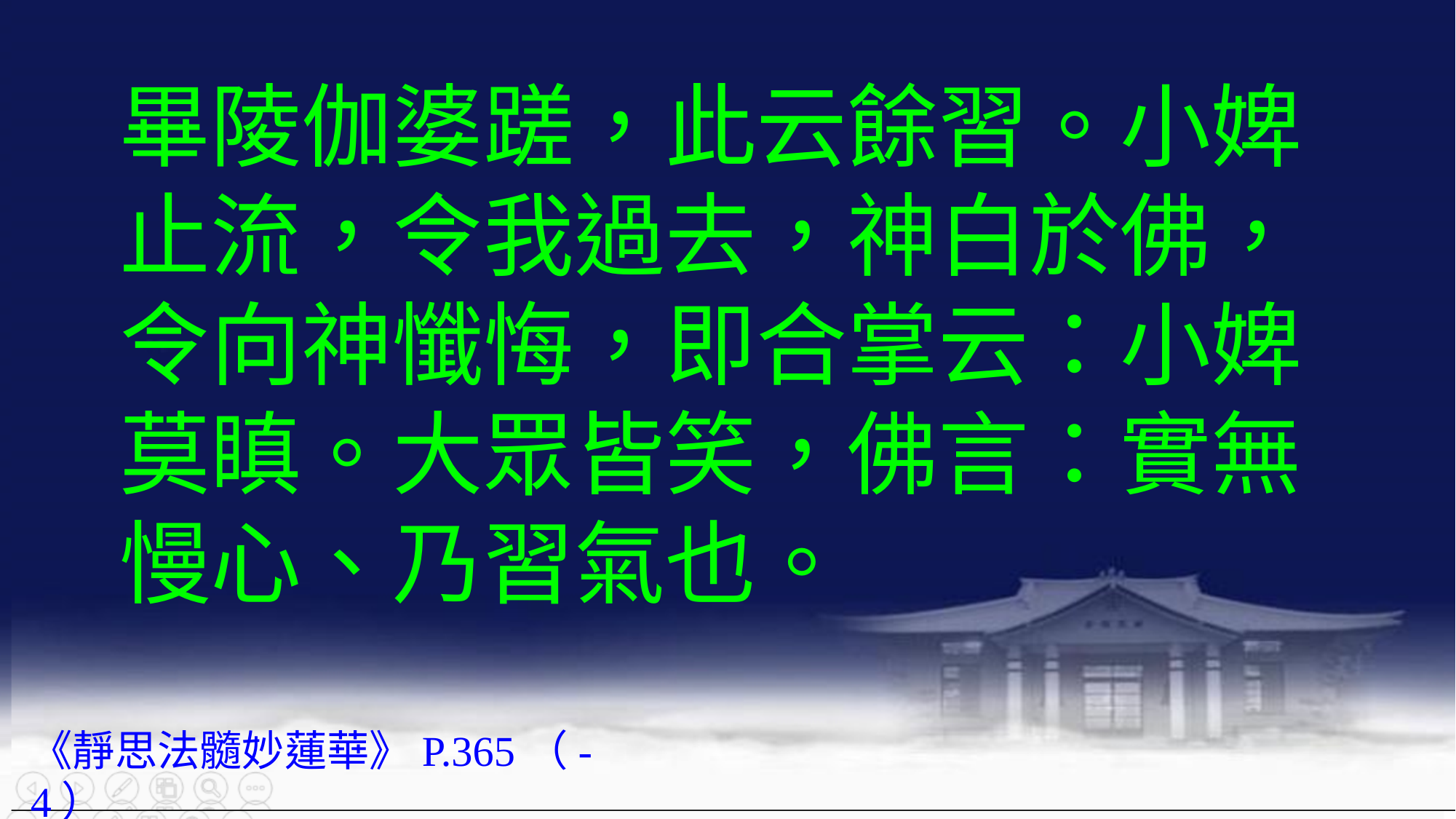

畢陵伽婆蹉，此云餘習。小婢止流，令我過去，神白於佛，令向神懺悔，即合掌云：小婢莫瞋。大眾皆笑，佛言：實無慢心、乃習氣也。
《靜思法髓妙蓮華》P.365（-4）